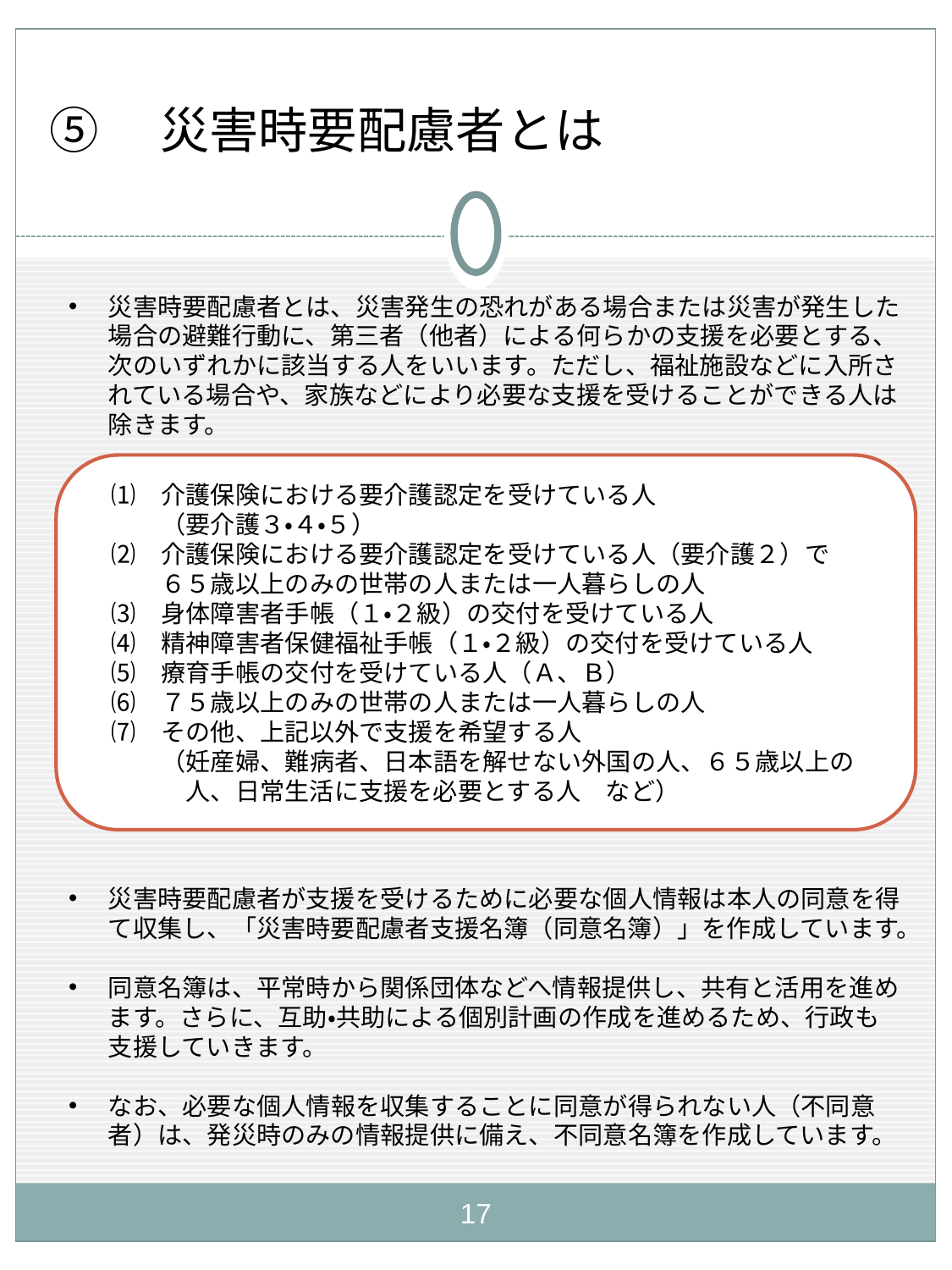

# ⑤　災害時要配慮者とは
災害時要配慮者とは、災害発生の恐れがある場合または災害が発生した場合の避難行動に、第三者（他者）による何らかの支援を必要とする、次のいずれかに該当する人をいいます。ただし、福祉施設などに入所されている場合や、家族などにより必要な支援を受けることができる人は除きます。

災害時要配慮者が支援を受けるために必要な個人情報は本人の同意を得て収集し、「災害時要配慮者支援名簿（同意名簿）」を作成しています。

同意名簿は、平常時から関係団体などへ情報提供し、共有と活用を進めます。さらに、互助・共助による個別計画の作成を進めるため、行政も支援していきます。

なお、必要な個人情報を収集することに同意が得られない人（不同意者）は、発災時のみの情報提供に備え、不同意名簿を作成しています。
　⑴　介護保険における要介護認定を受けている人
　　　（要介護３・４・５）
　⑵　介護保険における要介護認定を受けている人（要介護２）で
　　　６５歳以上のみの世帯の人または一人暮らしの人
　⑶　身体障害者手帳（１・２級）の交付を受けている人
　⑷　精神障害者保健福祉手帳（１・２級）の交付を受けている人
　⑸　療育手帳の交付を受けている人（Ａ、Ｂ）
　⑹　７５歳以上のみの世帯の人または一人暮らしの人
　⑺　その他、上記以外で支援を希望する人
　　　（妊産婦、難病者、日本語を解せない外国の人、６５歳以上の
　　　　人、日常生活に支援を必要とする人　など）
17